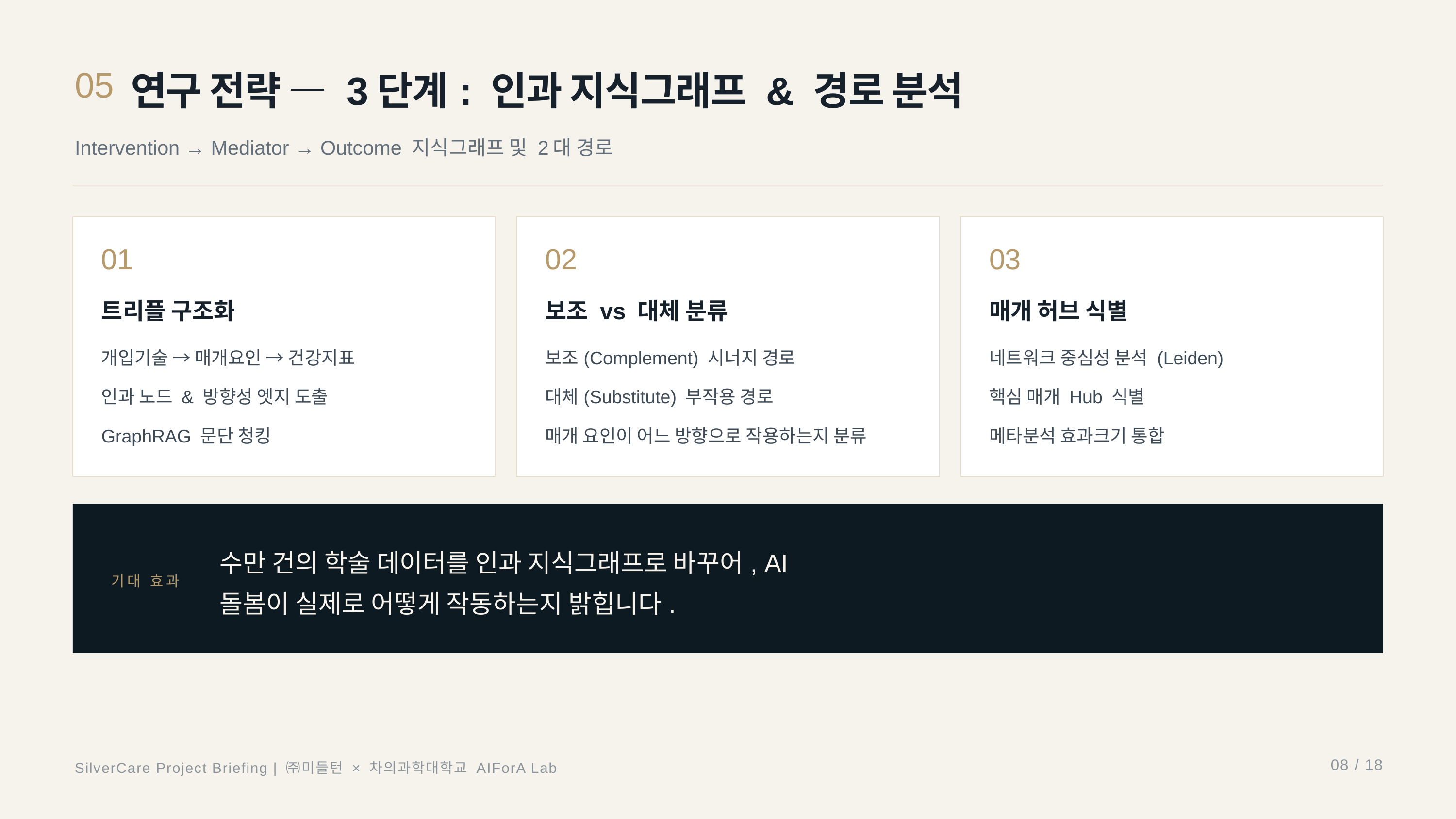

연구 전략 — 3단계: 인과 지식그래프 & 경로 분석
05
Intervention → Mediator → Outcome 지식그래프 및 2대 경로

01
02
03
트리플 구조화
보조 vs 대체 분류
매개 허브 식별
개입기술 → 매개요인 → 건강지표
보조(Complement) 시너지 경로
네트워크 중심성 분석 (Leiden)
인과 노드 & 방향성 엣지 도출
대체(Substitute) 부작용 경로
핵심 매개 Hub 식별
GraphRAG 문단 청킹
매개 요인이 어느 방향으로 작용하는지 분류
메타분석 효과크기 통합

수만 건의 학술 데이터를 인과 지식그래프로 바꾸어, AI 돌봄이 실제로 어떻게 작동하는지 밝힙니다.
기대 효과
SilverCare Project Briefing | ㈜미들턴 × 차의과학대학교 AIForA Lab
08 / 18